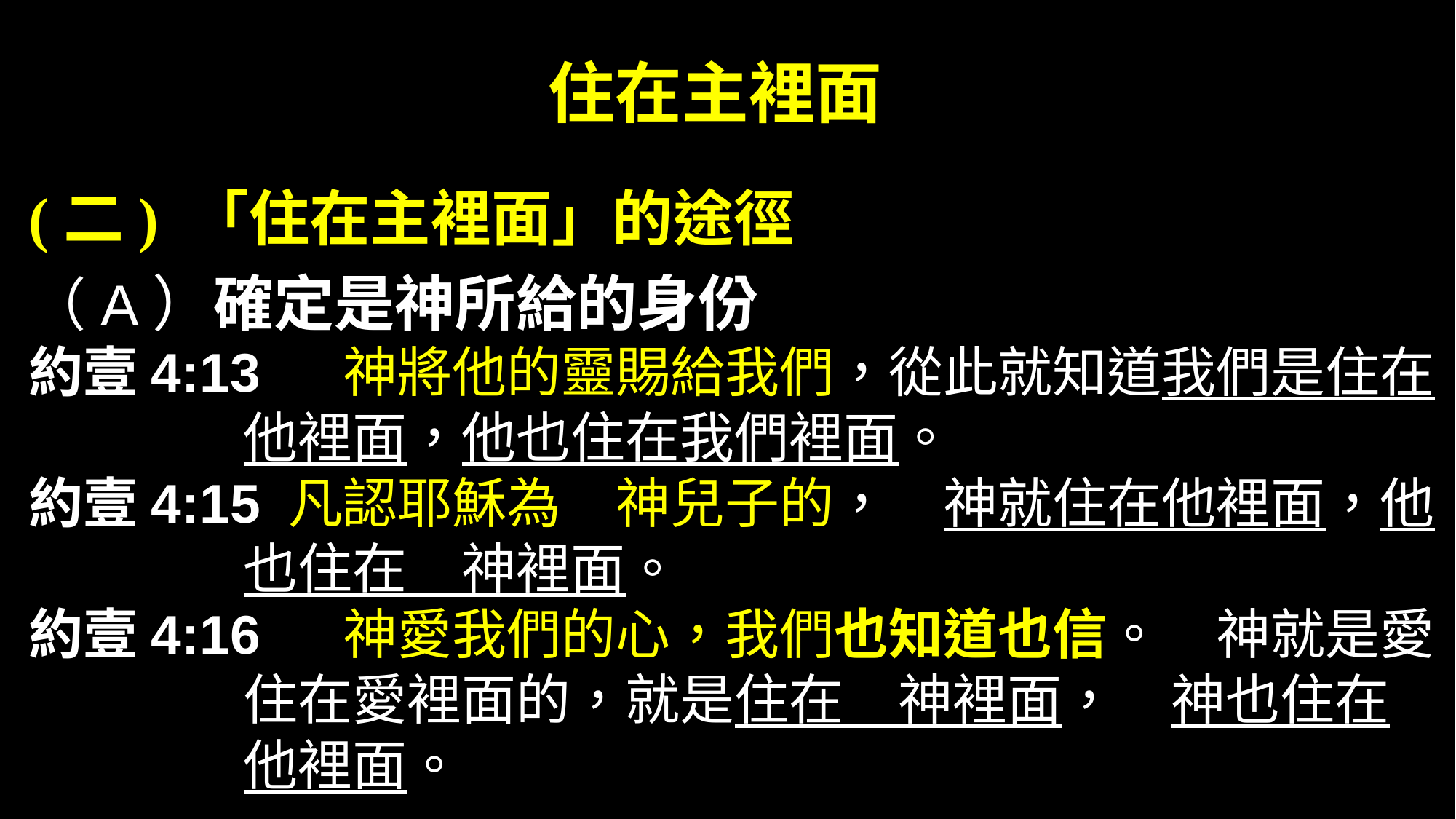

# 住在主裡面
(二) 「住在主裡面」的途徑
（A）確定是神所給的身份
約壹4:13 　神將他的靈賜給我們，從此就知道我們是住在他裡面，他也住在我們裡面。
約壹4:15 凡認耶穌為　神兒子的，　神就住在他裡面，他也住在　神裡面。
約壹4:16 　神愛我們的心，我們也知道也信。　神就是愛；住在愛裡面的，就是住在　神裡面，　神也住在他裡面。